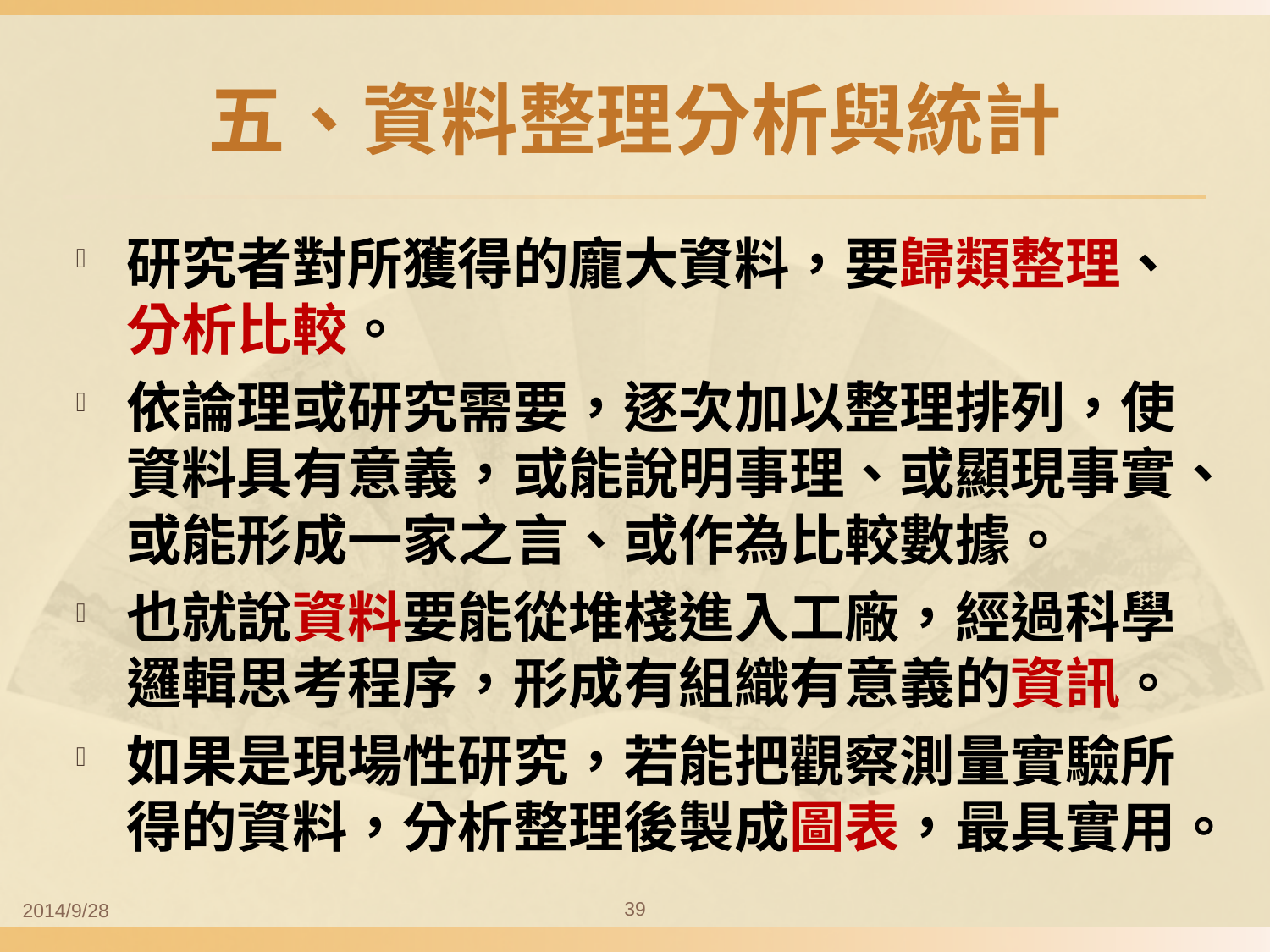

# 五、資料整理分析與統計
研究者對所獲得的龐大資料，要歸類整理、分析比較。
依論理或研究需要，逐次加以整理排列，使資料具有意義，或能說明事理、或顯現事實、或能形成一家之言、或作為比較數據。
也就說資料要能從堆棧進入工廠，經過科學邏輯思考程序，形成有組織有意義的資訊。
如果是現場性研究，若能把觀察測量實驗所得的資料，分析整理後製成圖表，最具實用。
2014/9/28
39